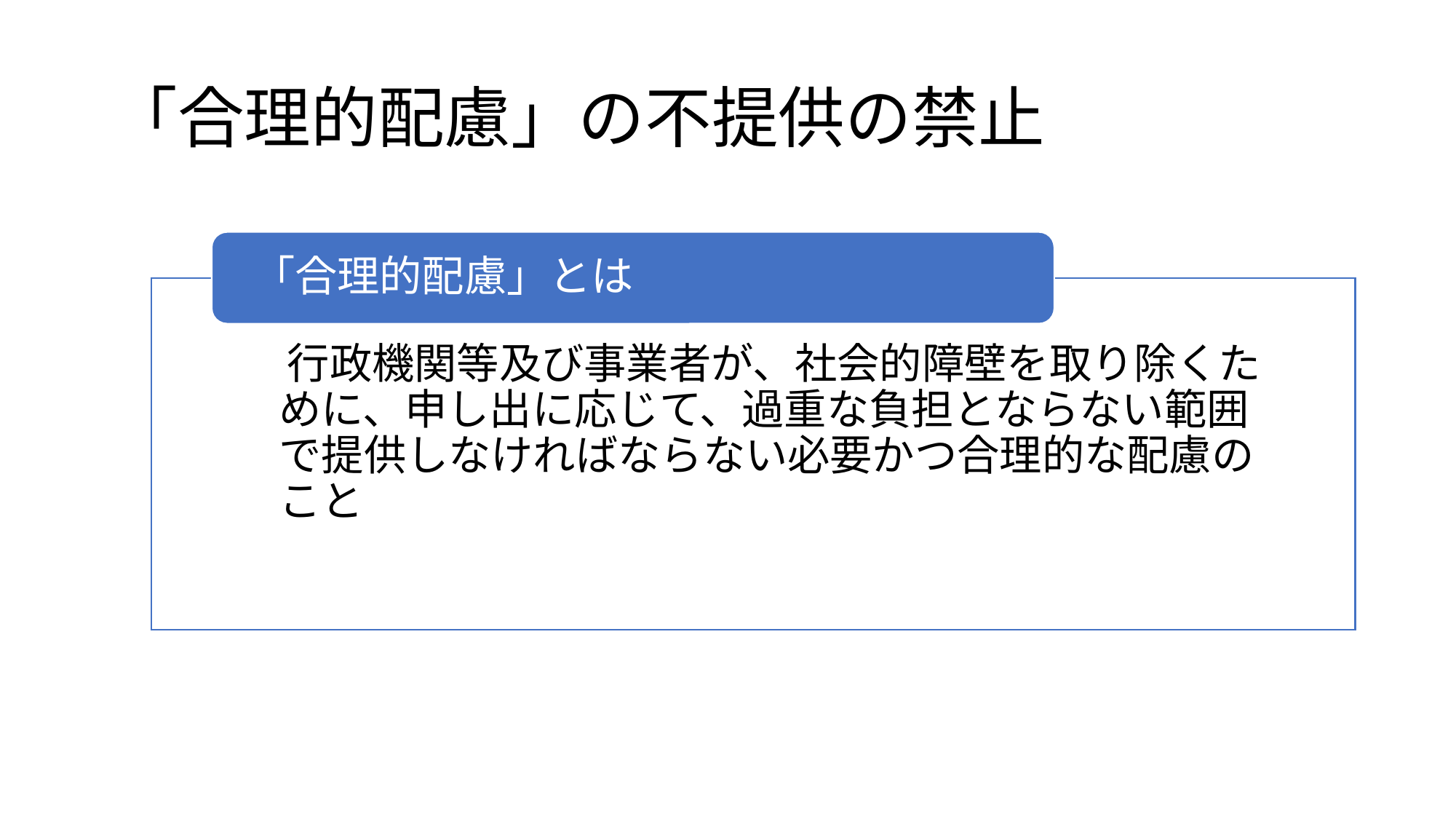

# 「合理的配慮」の不提供の禁止
　行政機関等及び事業者が、社会的障壁を取り除くために、申し出に応じて、過重な負担とならない範囲で提供しなければならない必要かつ合理的な配慮のこと
「合理的配慮」とは